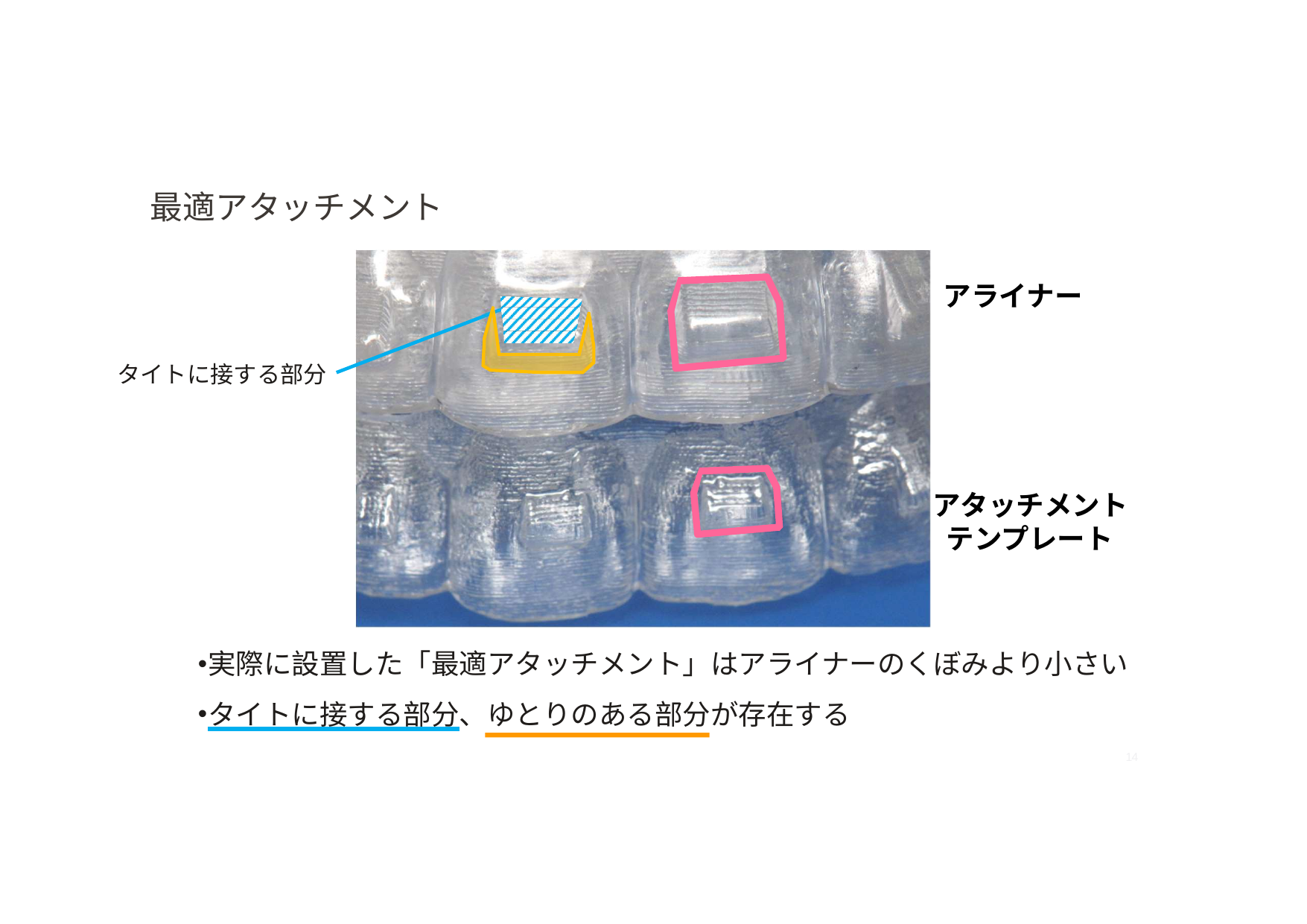

# 最適アタッチメント

アライナー
タイトに接する部分
アタッチメント テンプレート

実際に設置した「最適アタッチメント」はアライナーのくぼみより小さい
タイトに接する部分、ゆとりのある部分が存在する

14